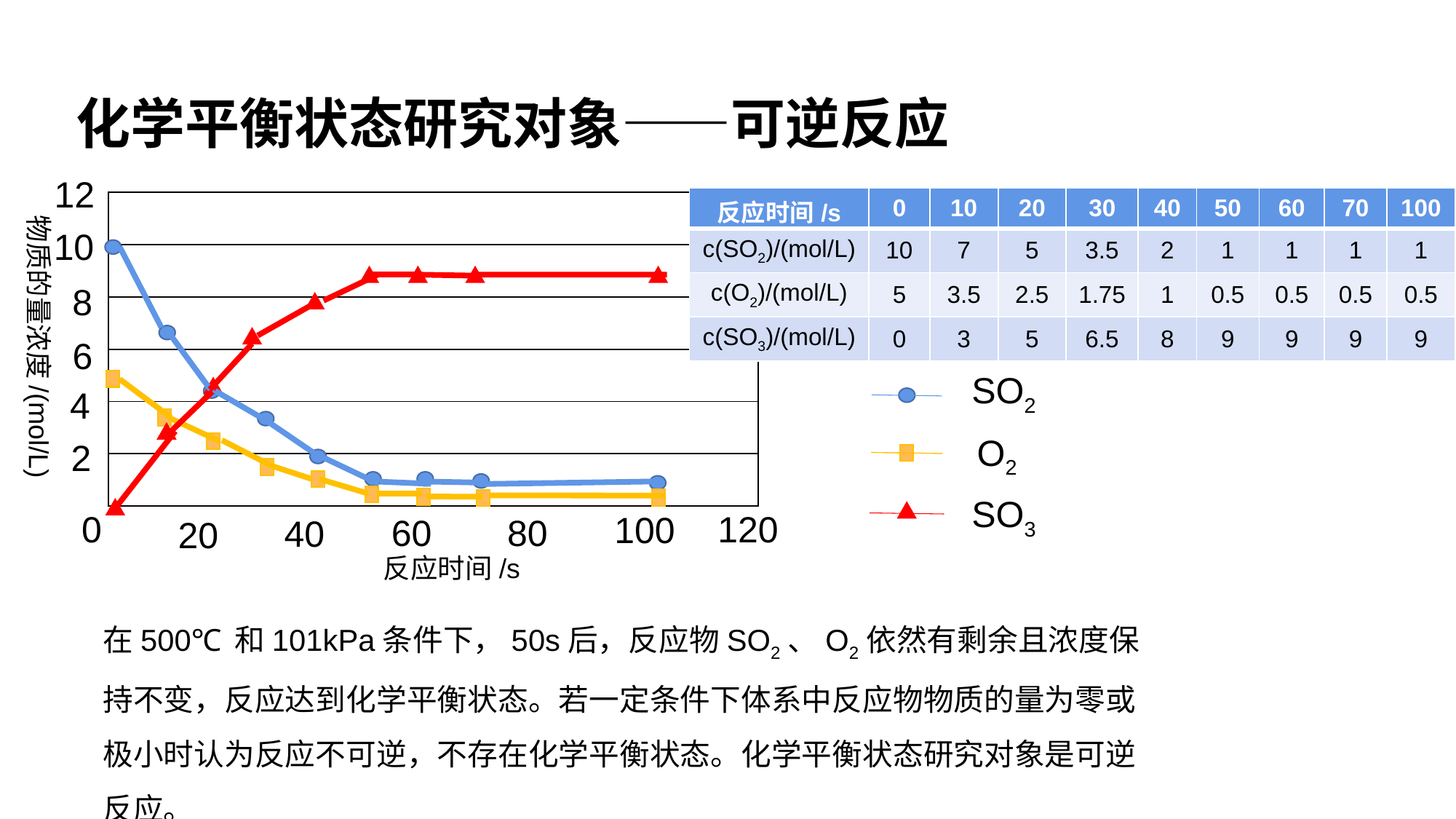

化学平衡状态研究对象——可逆反应
12
8
6
2
0
120
100
80
60
40
20
反应时间/s
物质的量浓度/(mol/L)
10
4

| 反应时间/s | 0 | 10 | 20 | 30 | 40 | 50 | 60 | 70 | 100 |
| --- | --- | --- | --- | --- | --- | --- | --- | --- | --- |
| c(SO2)/(mol/L) | 10 | 7 | 5 | 3.5 | 2 | 1 | 1 | 1 | 1 |
| c(O2)/(mol/L) | 5 | 3.5 | 2.5 | 1.75 | 1 | 0.5 | 0.5 | 0.5 | 0.5 |
| c(SO3)/(mol/L) | 0 | 3 | 5 | 6.5 | 8 | 9 | 9 | 9 | 9 |
|  |
| --- |
|  |
|  |
|  |
|  |
|  |

SO2

O2
SO3

在500℃和101kPa条件下，50s后，反应物SO2、O2依然有剩余且浓度保持不变，反应达到化学平衡状态。若一定条件下体系中反应物物质的量为零或极小时认为反应不可逆，不存在化学平衡状态。化学平衡状态研究对象是可逆反应。